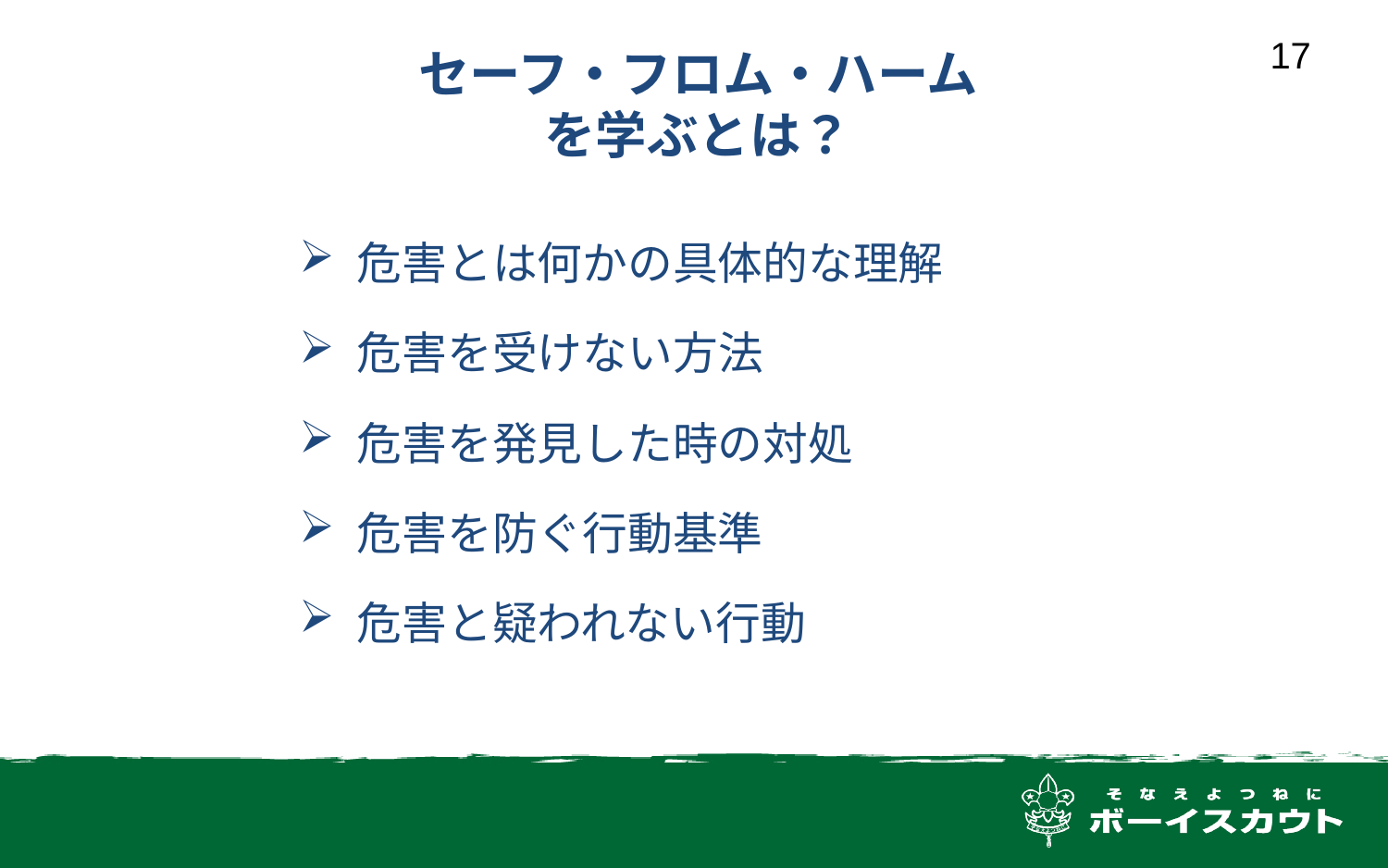

セーフ・フロム・ハーム
を学ぶとは？
17
危害とは何かの具体的な理解
危害を受けない方法
危害を発見した時の対処
危害を防ぐ行動基準
危害と疑われない行動